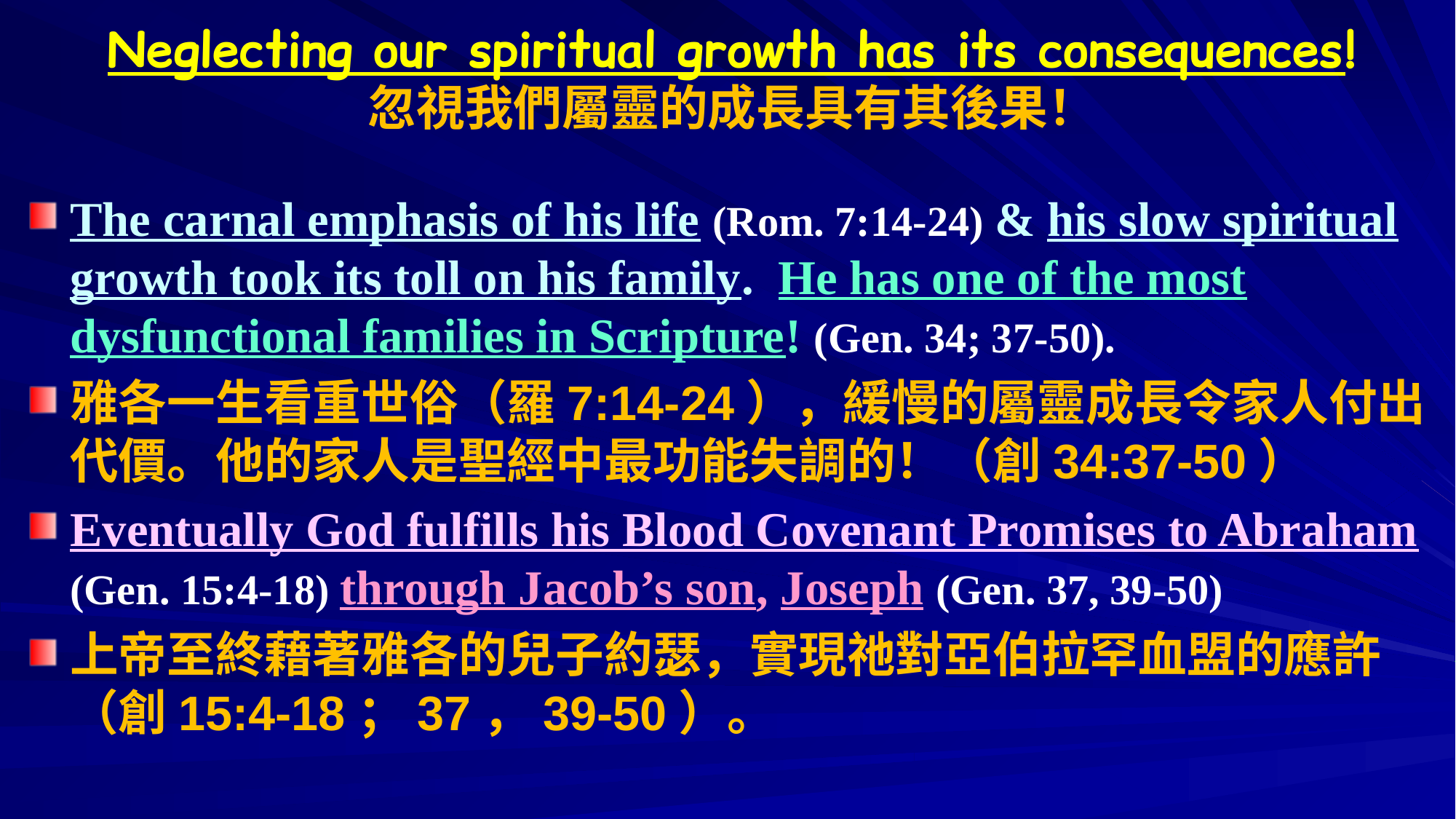

# Neglecting our spiritual growth has its consequences! 忽視我們屬靈的成長具有其後果！
The carnal emphasis of his life (Rom. 7:14-24) & his slow spiritual growth took its toll on his family.  He has one of the most dysfunctional families in Scripture! (Gen. 34; 37-50).
雅各一生看重世俗（羅7:14-24），緩慢的屬靈成長令家人付出代價。他的家人是聖經中最功能失調的！（創34:37-50）
Eventually God fulfills his Blood Covenant Promises to Abraham (Gen. 15:4-18) through Jacob’s son, Joseph (Gen. 37, 39-50)
上帝至終藉著雅各的兒子約瑟，實現祂對亞伯拉罕血盟的應許（創15:4-18；37，39-50）。